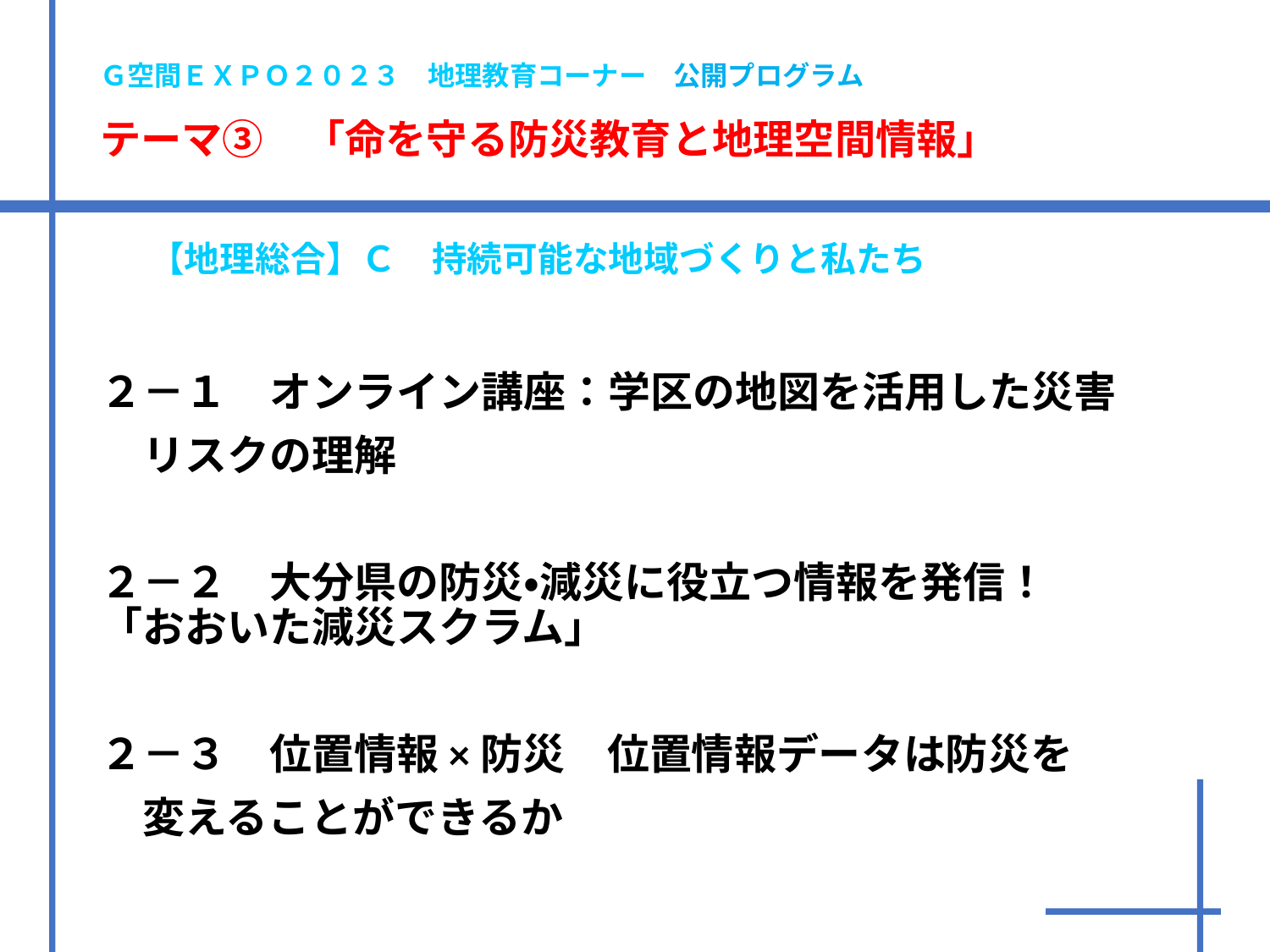

# Ｇ空間ＥＸＰＯ２０２３　地理教育コーナー　公開プログラム　 テーマ③　「命を守る防災教育と地理空間情報」
　【地理総合】Ｃ　持続可能な地域づくりと私たち

２－１　オンライン講座：学区の地図を活用した災害
　リスクの理解

２－２　大分県の防災・減災に役立つ情報を発信！「おおいた減災スクラム」

２－３　位置情報×防災　位置情報データは防災を
　変えることができるか